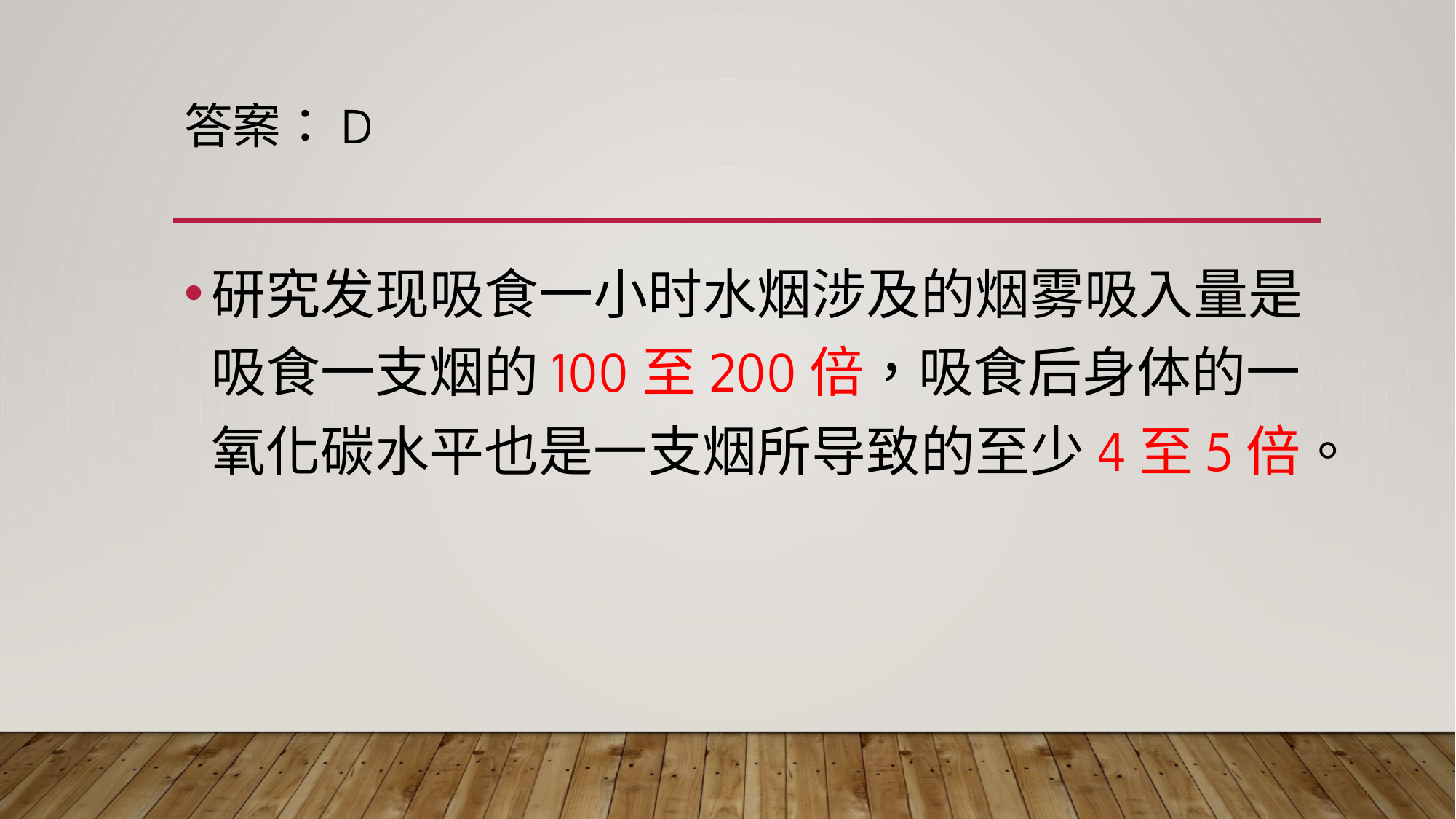

# 答案：D
研究发现吸食一小时水烟涉及的烟雾吸入量是吸食一支烟的100至200倍，吸食后身体的一氧化碳水平也是一支烟所导致的至少4至5倍。